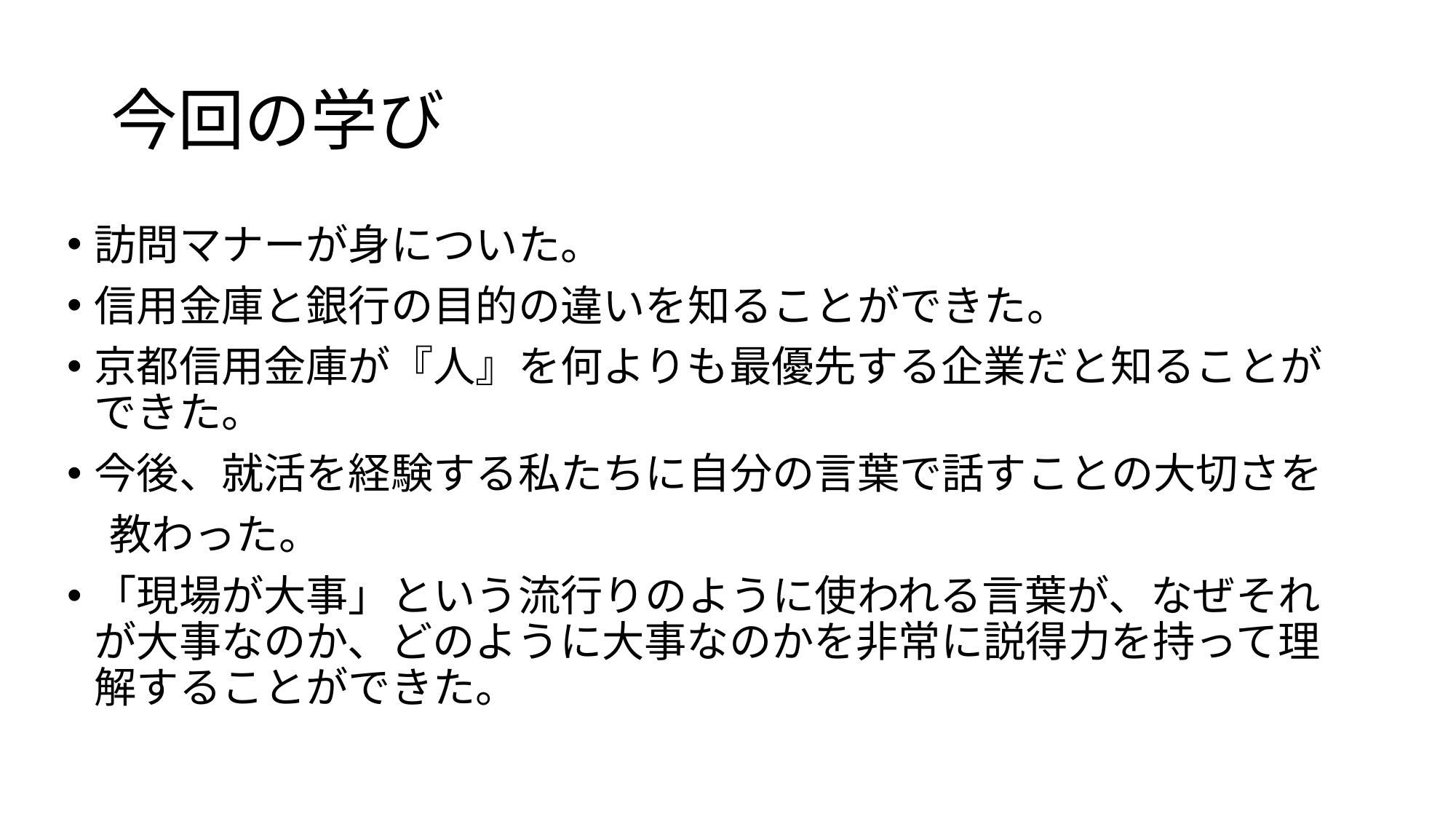

# 今回の学び
訪問マナーが身についた。
信用金庫と銀行の目的の違いを知ることができた。
京都信用金庫が『人』を何よりも最優先する企業だと知ることができた。
今後、就活を経験する私たちに自分の言葉で話すことの大切さを
　教わった。
「現場が大事」という流行りのように使われる言葉が、なぜそれが大事なのか、どのように大事なのかを非常に説得力を持って理解することができた。